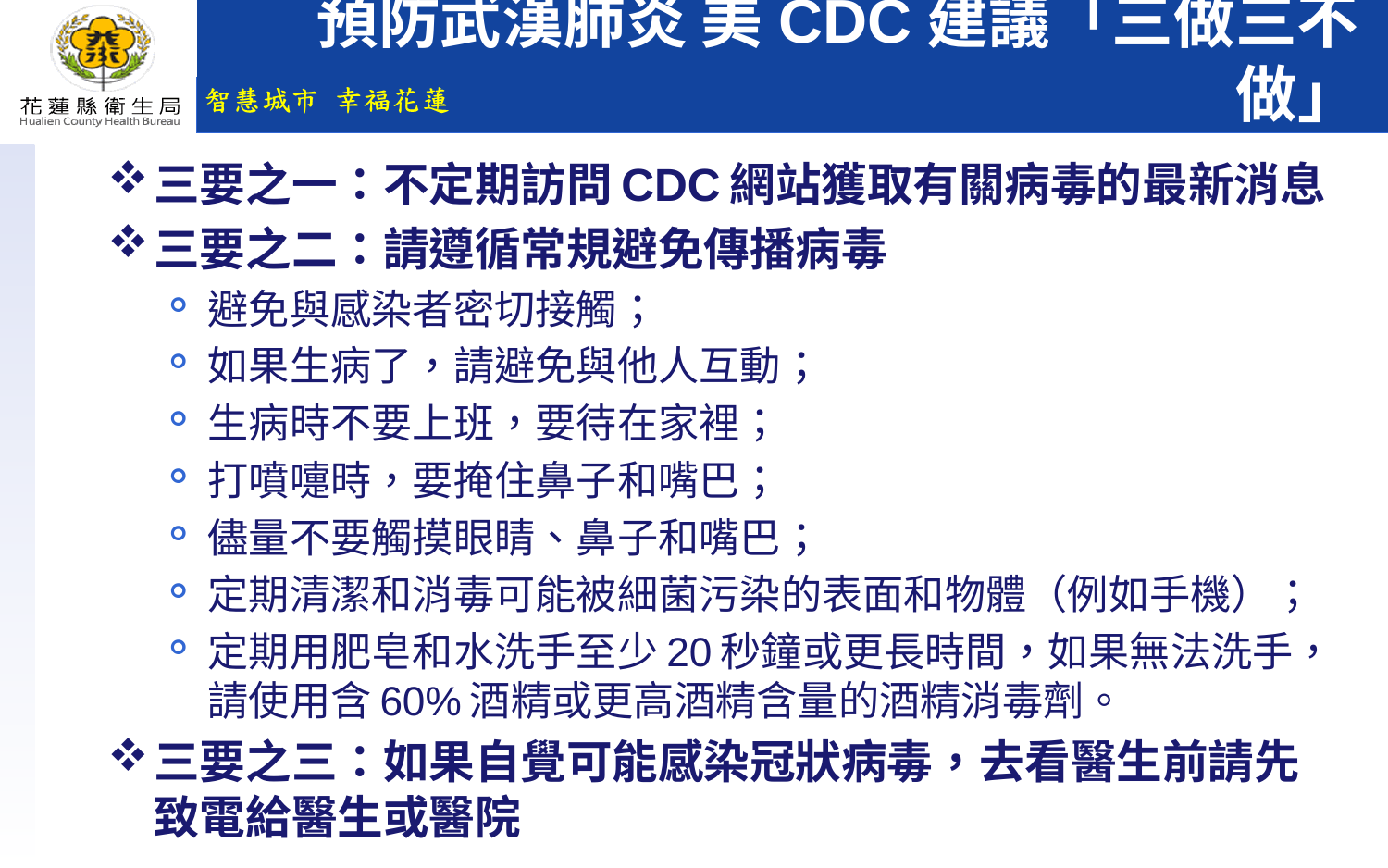

# 預防武漢肺炎 美CDC建議「三做三不做」
三要之一：不定期訪問CDC網站獲取有關病毒的最新消息
三要之二：請遵循常規避免傳播病毒
避免與感染者密切接觸；
如果生病了，請避免與他人互動；
生病時不要上班，要待在家裡；
打噴嚏時，要掩住鼻子和嘴巴；
儘量不要觸摸眼睛、鼻子和嘴巴；
定期清潔和消毒可能被細菌污染的表面和物體（例如手機）；
定期用肥皂和水洗手至少20秒鐘或更長時間，如果無法洗手，請使用含60%酒精或更高酒精含量的酒精消毒劑。
三要之三：如果自覺可能感染冠狀病毒，去看醫生前請先致電給醫生或醫院